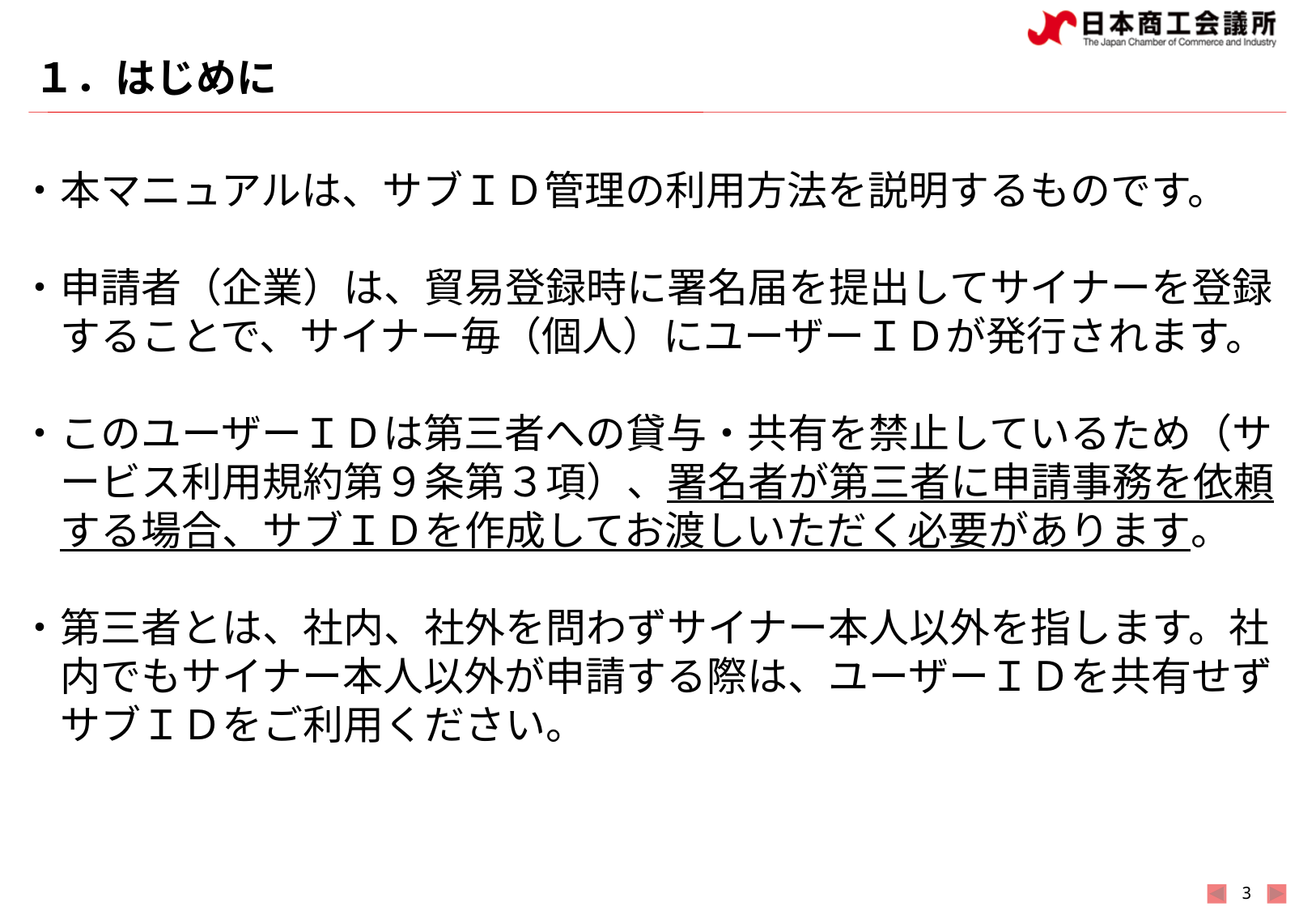

# １．はじめに
・本マニュアルは、サブＩＤ管理の利用方法を説明するものです。

・申請者（企業）は、貿易登録時に署名届を提出してサイナーを登録
　することで、サイナー毎（個人）にユーザーＩＤが発行されます。

・このユーザーＩＤは第三者への貸与・共有を禁止しているため（サ
　ービス利用規約第９条第３項）、署名者が第三者に申請事務を依頼
　する場合、サブＩＤを作成してお渡しいただく必要があります。

・第三者とは、社内、社外を問わずサイナー本人以外を指します。社
　内でもサイナー本人以外が申請する際は、ユーザーＩＤを共有せず
　サブＩＤをご利用ください。
3